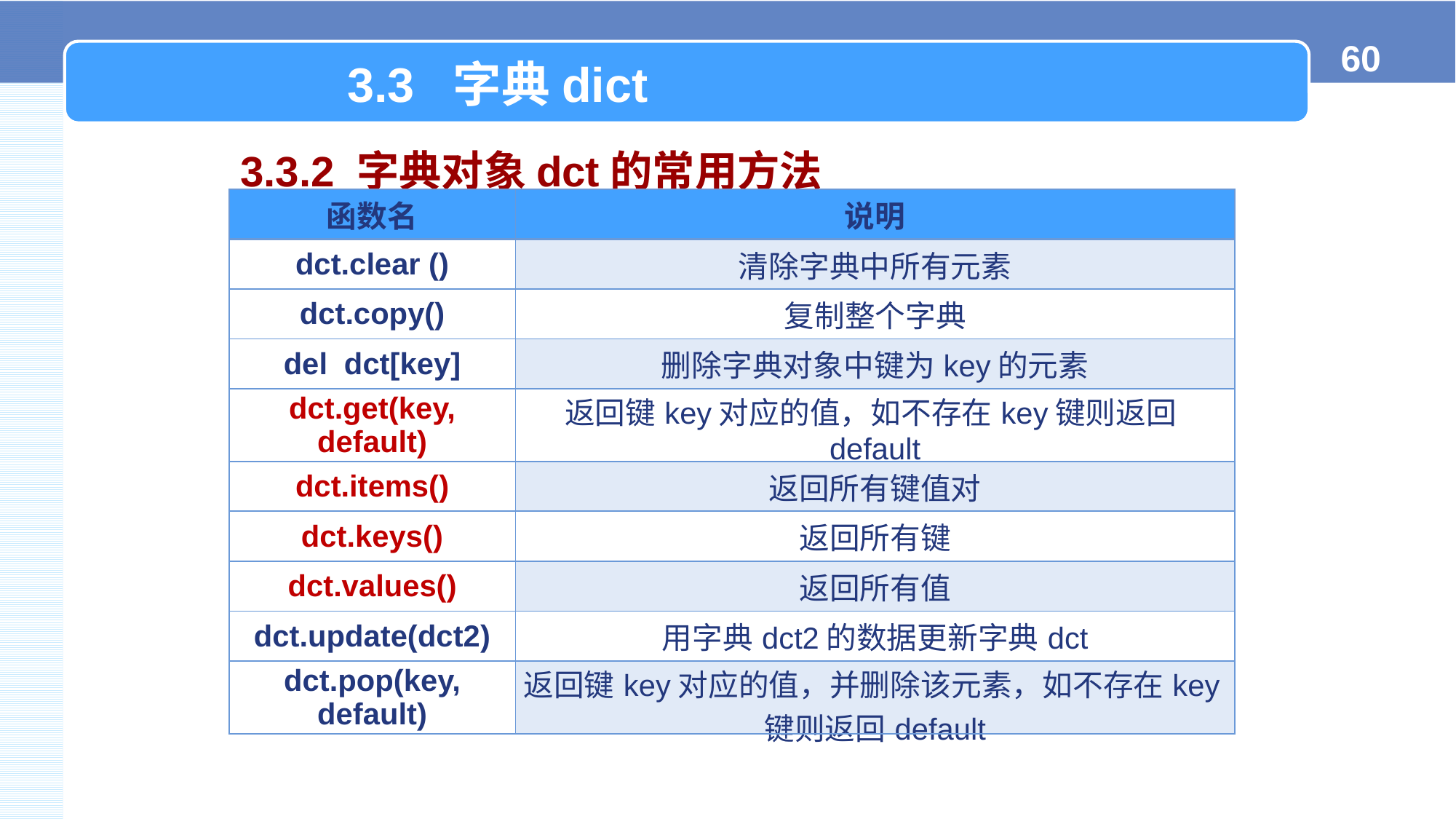

3.3  字典dict
3.3.2 字典对象dct的常用方法
| 函数名 | 说明 |
| --- | --- |
| dct.clear () | 清除字典中所有元素 |
| dct.copy() | 复制整个字典 |
| del dct[key] | 删除字典对象中键为key的元素 |
| dct.get(key, default) | 返回键key对应的值，如不存在key键则返回default |
| dct.items() | 返回所有键值对 |
| dct.keys() | 返回所有键 |
| dct.values() | 返回所有值 |
| dct.update(dct2) | 用字典dct2的数据更新字典dct |
| dct.pop(key, default) | 返回键key对应的值，并删除该元素，如不存在key键则返回default |